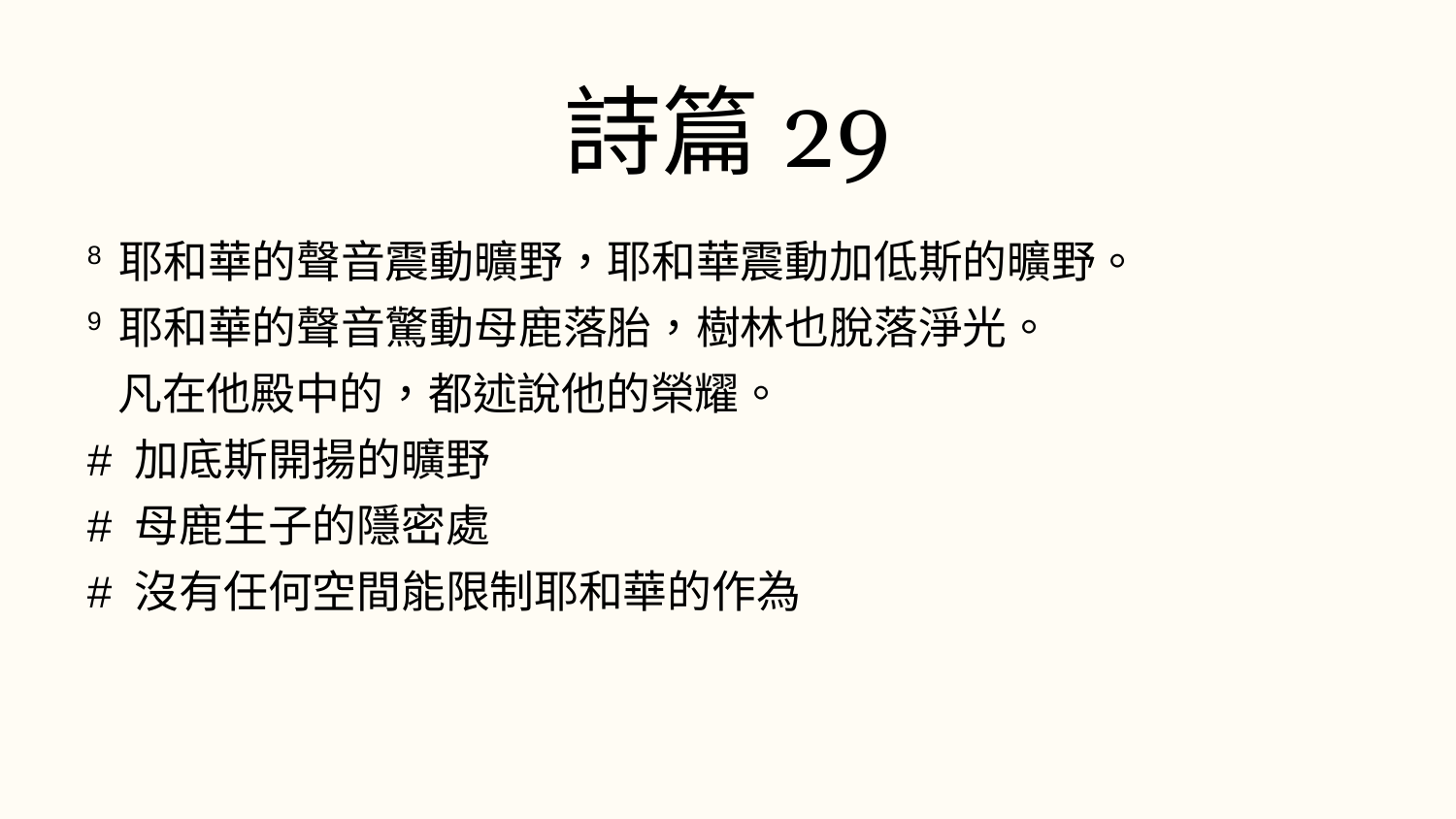

詩篇29
8 耶和華的聲音震動曠野，耶和華震動加低斯的曠野。
9 耶和華的聲音驚動母鹿落胎，樹林也脫落淨光。
  凡在他殿中的，都述說他的榮耀。
# 加底斯開揚的曠野
# 母鹿生子的隱密處
# 沒有任何空間能限制耶和華的作為